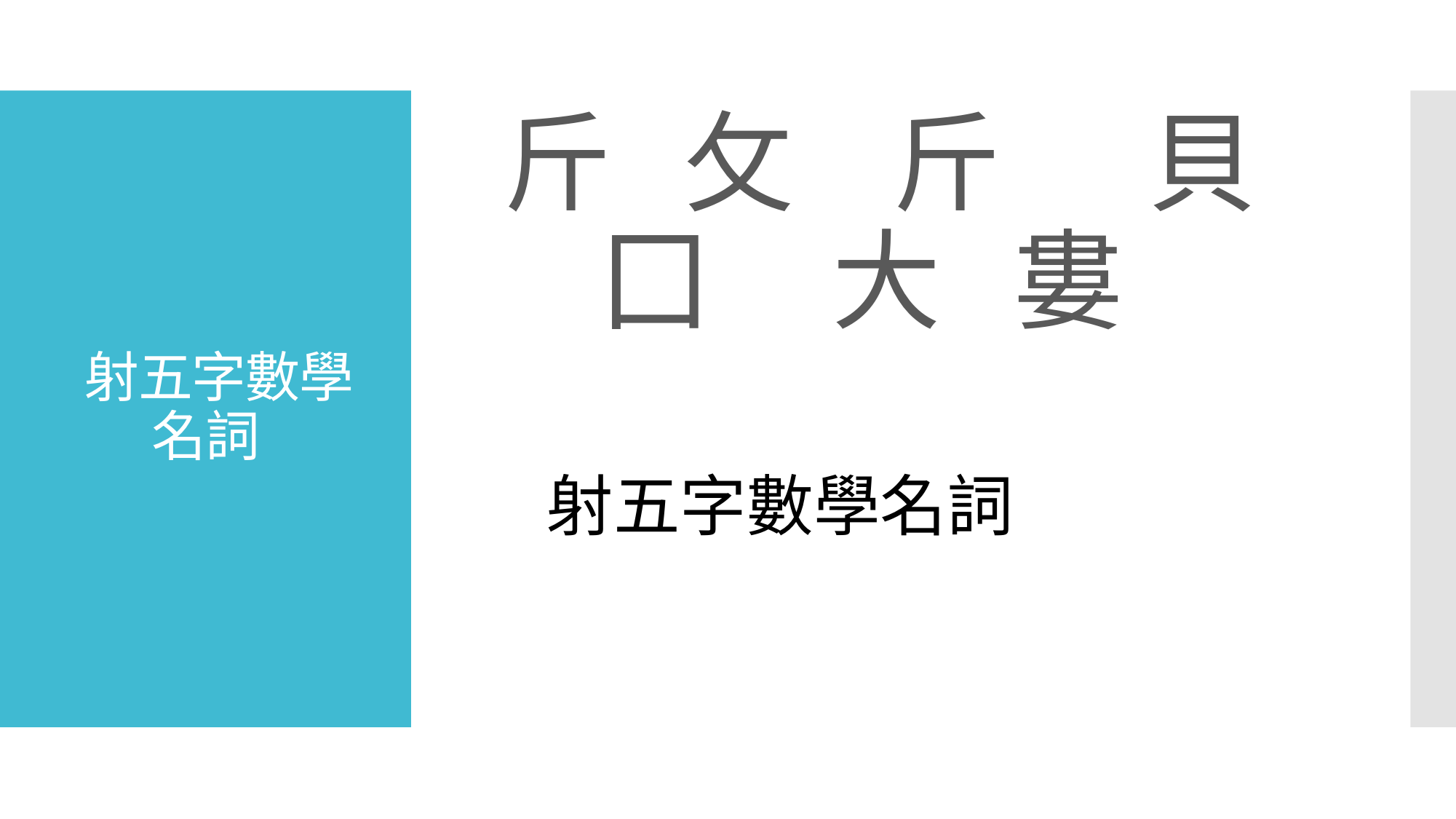

斤   攵    斤      貝
    囗     大   婁
# 射五字數學名詞
 射五字數學名詞